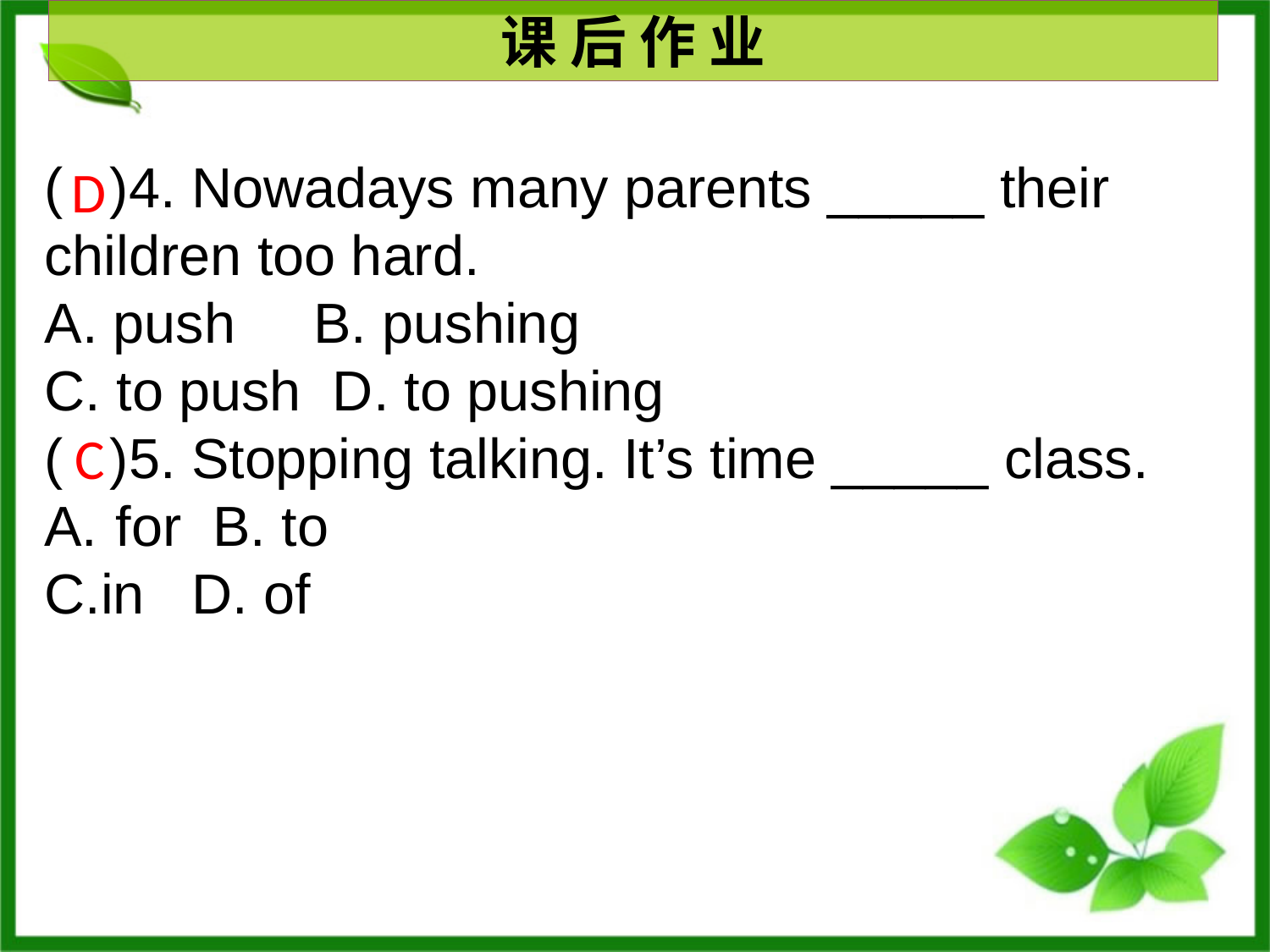

课 后 作 业
(   )4. Nowadays many parents _____ their children too hard.
A. push     B. pushing
C. to push  D. to pushing
(   )5. Stopping talking. It’s time _____ class.
for  B. to
C.in   D. of
D
C